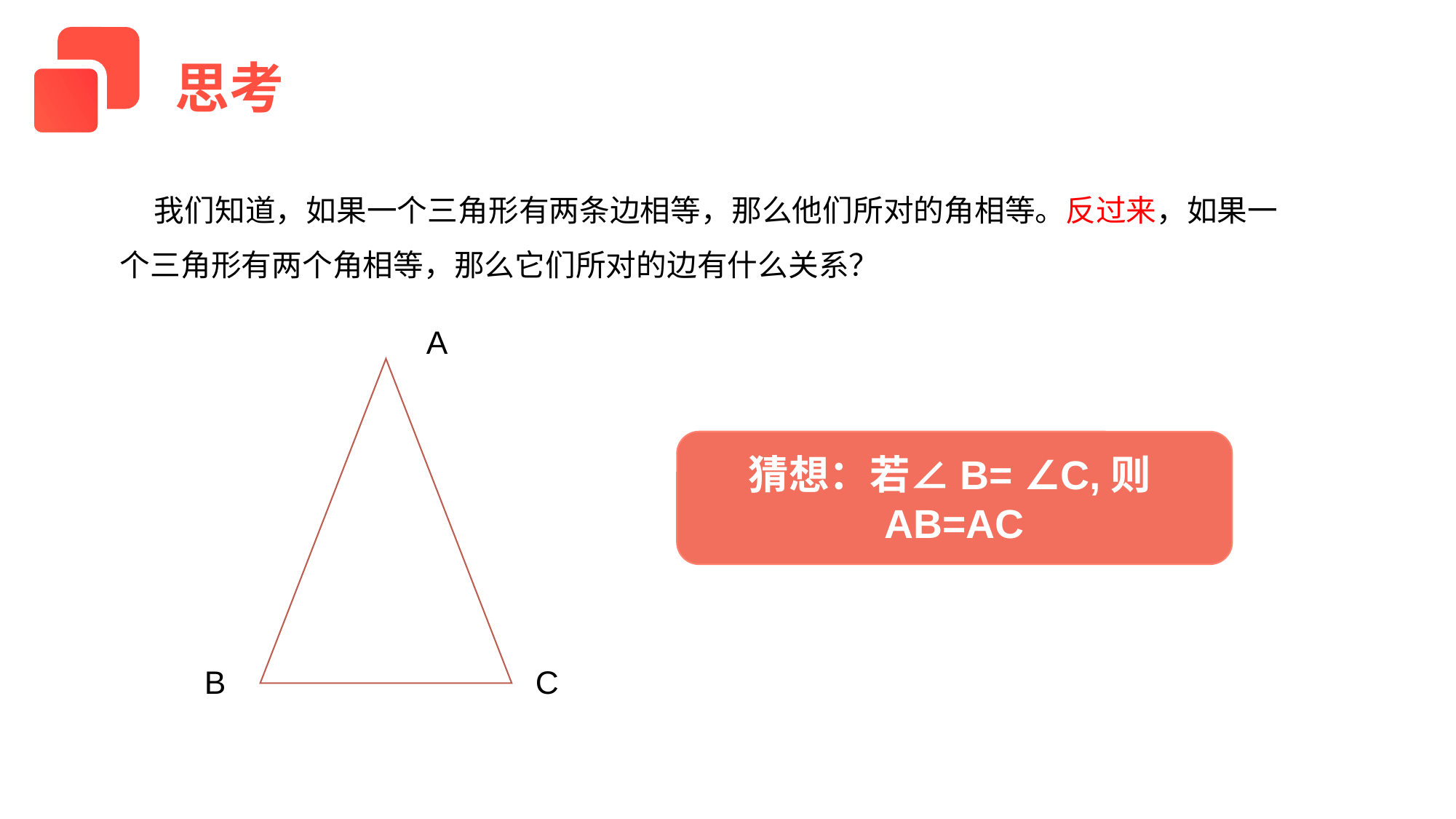

思考
    我们知道，如果一个三角形有两条边相等，那么他们所对的角相等。反过来，如果一个三角形有两个角相等，那么它们所对的边有什么关系？
A

猜想：若∠B= ∠C,则AB=AC
B
C